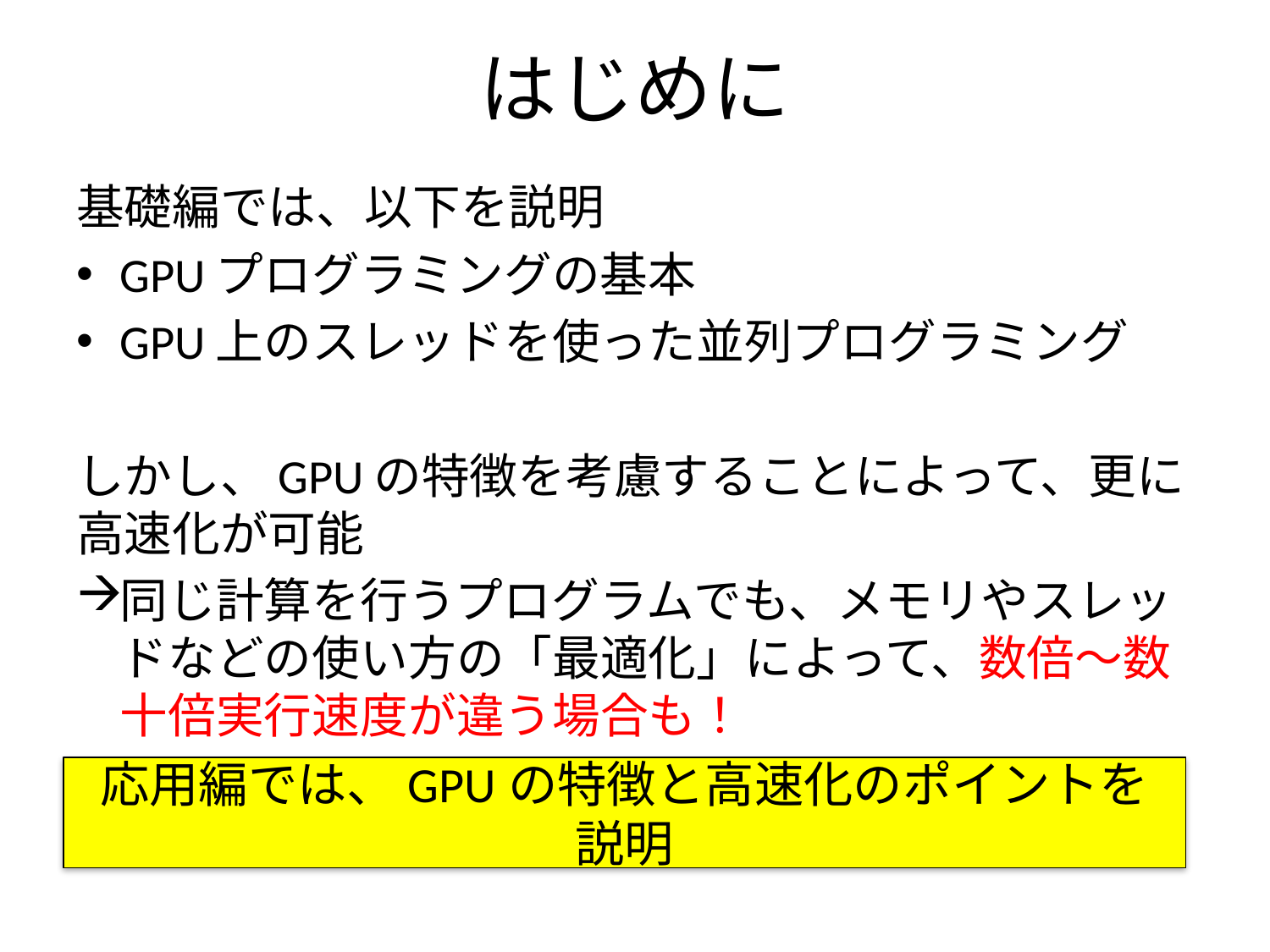

# はじめに
基礎編では、以下を説明
GPUプログラミングの基本
GPU上のスレッドを使った並列プログラミング

しかし、GPUの特徴を考慮することによって、更に高速化が可能
同じ計算を行うプログラムでも、メモリやスレッドなどの使い方の「最適化」によって、数倍～数十倍実行速度が違う場合も！
応用編では、GPUの特徴と高速化のポイントを説明